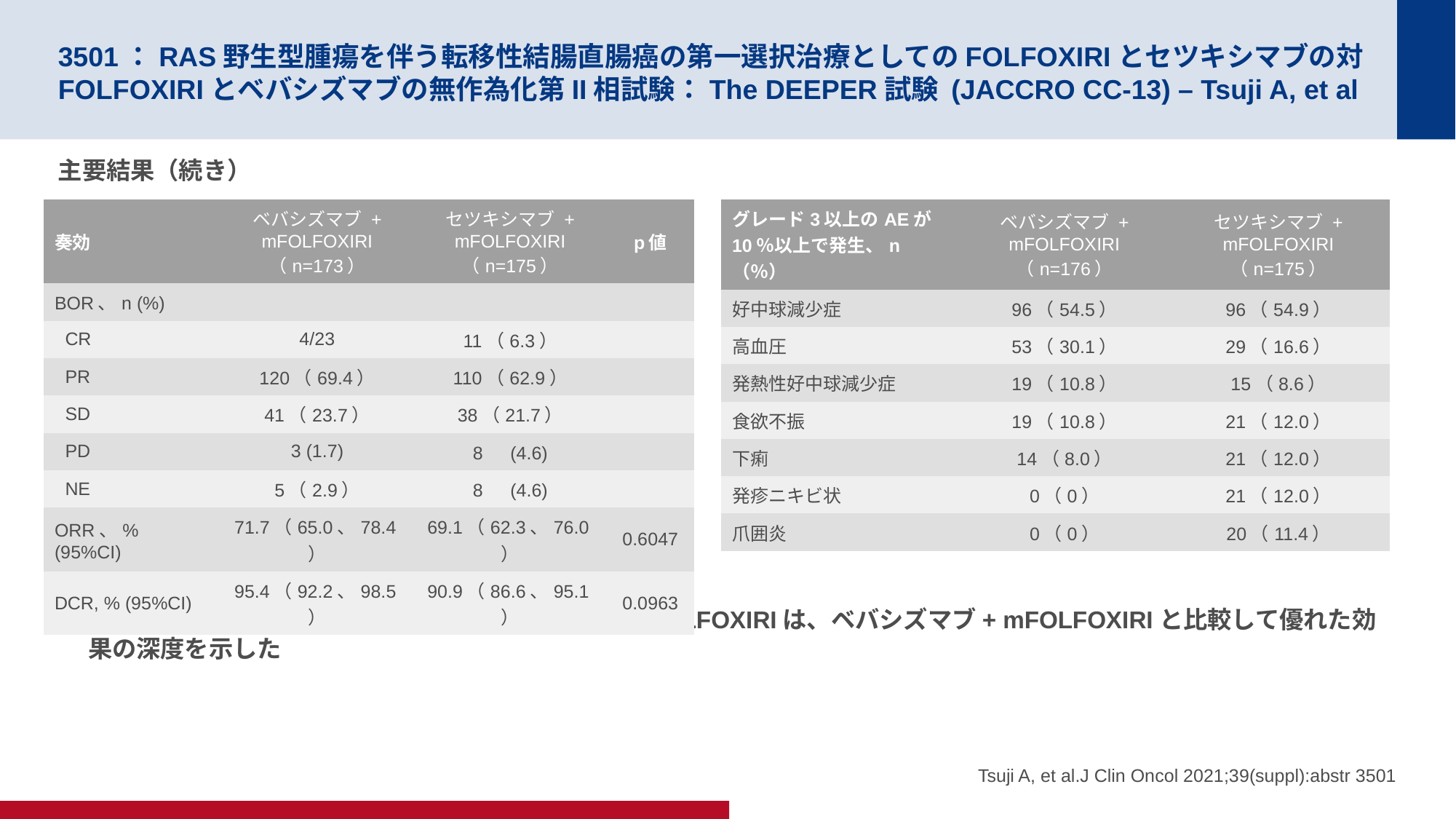

# 3501：RAS野生型腫瘍を伴う転移性結腸直腸癌の第一選択治療としてのFOLFOXIRIとセツキシマブの対FOLFOXIRIとベバシズマブの無作為化第II相試験：The DEEPER試験 (JACCRO CC-13) – Tsuji A, et al
主要結果（続き）
結論
RAS WT mCRCの患者では、1Lセツキシマブ+ mFOLFOXIRIは、ベバシズマブ+ mFOLFOXIRIと比較して優れた効果の深度を示した

| 奏効 | ベバシズマブ + mFOLFOXIRI （n=173） | セツキシマブ + mFOLFOXIRI （n=175） | p値 |
| --- | --- | --- | --- |
| BOR、n (%) |  |  |  |
| CR | 4/23 | 11（6.3） |  |
| PR | 120（69.4） | 110（62.9） |  |
| SD | 41（23.7） | 38（21.7） |  |
| PD | 3 (1.7) | 8　(4.6) |  |
| NE | 5（2.9） | 8　(4.6) |  |
| ORR、% (95%CI) | 71.7（65.0、78.4） | 69.1（62.3、76.0） | 0.6047 |
| DCR, % (95%CI) | 95.4（92.2、98.5） | 90.9（86.6、95.1） | 0.0963 |
| グレード3以上のAEが10％以上で発生、n（％） | ベバシズマブ + mFOLFOXIRI （n=176） | セツキシマブ + mFOLFOXIRI （n=175） |
| --- | --- | --- |
| 好中球減少症 | 96（54.5） | 96（54.9） |
| 高血圧 | 53（30.1） | 29（16.6） |
| 発熱性好中球減少症 | 19（10.8） | 15（8.6） |
| 食欲不振 | 19（10.8） | 21（12.0） |
| 下痢 | 14（8.0） | 21（12.0） |
| 発疹ニキビ状 | 0（0） | 21（12.0） |
| 爪囲炎 | 0（0） | 20（11.4） |
Tsuji A, et al.J Clin Oncol 2021;39(suppl):abstr 3501